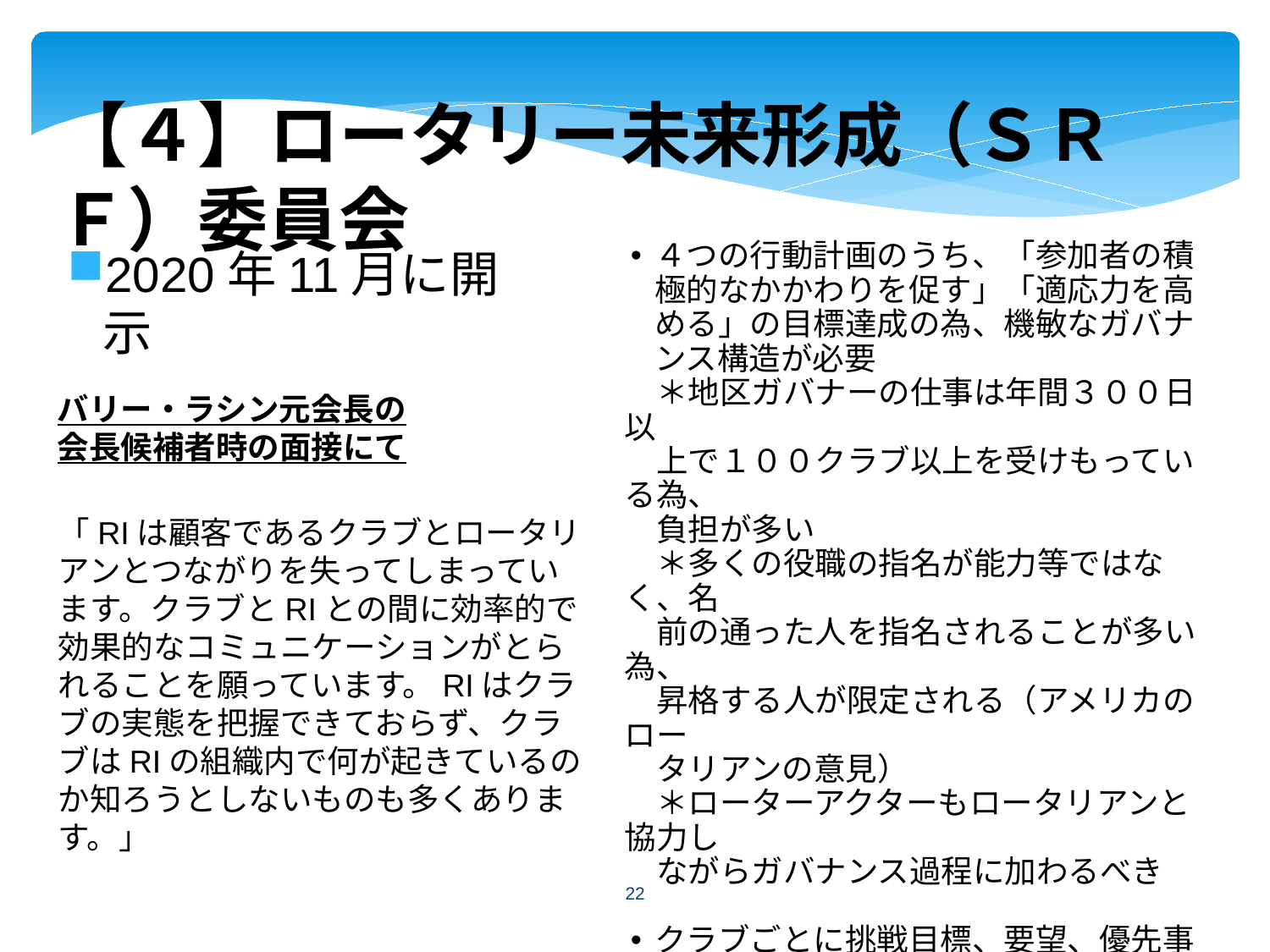

【４】ロータリー未来形成（ＳＲＦ）委員会
４つの行動計画のうち、「参加者の積極的なかかわりを促す」「適応力を高める」の目標達成の為、機敏なガバナンス構造が必要
　＊地区ガバナーの仕事は年間３００日以
　上で１００クラブ以上を受けもっている為、
　負担が多い
　＊多くの役職の指名が能力等ではなく、名
　前の通った人を指名されることが多い為、
　昇格する人が限定される（アメリカのロー
　タリアンの意見）
　＊ローターアクターもロータリアンと協力し
　ながらガバナンス過程に加わるべき

クラブごとに挑戦目標、要望、優先事項が異なるため、一律のアプローチでは地域にあった会員増強や地域社会奉仕が難しい

　　　　　　　　　　　　ー辰野克彦RI理事解説
2020年11月に開示
バリー・ラシン元会長の会長候補者時の面接にて
「RIは顧客であるクラブとロータリアンとつながりを失ってしまっています。クラブとRIとの間に効率的で効果的なコミュニケーションがとられることを願っています。RIはクラブの実態を把握できておらず、クラブはRIの組織内で何が起きているのか知ろうとしないものも多くあります。」
22